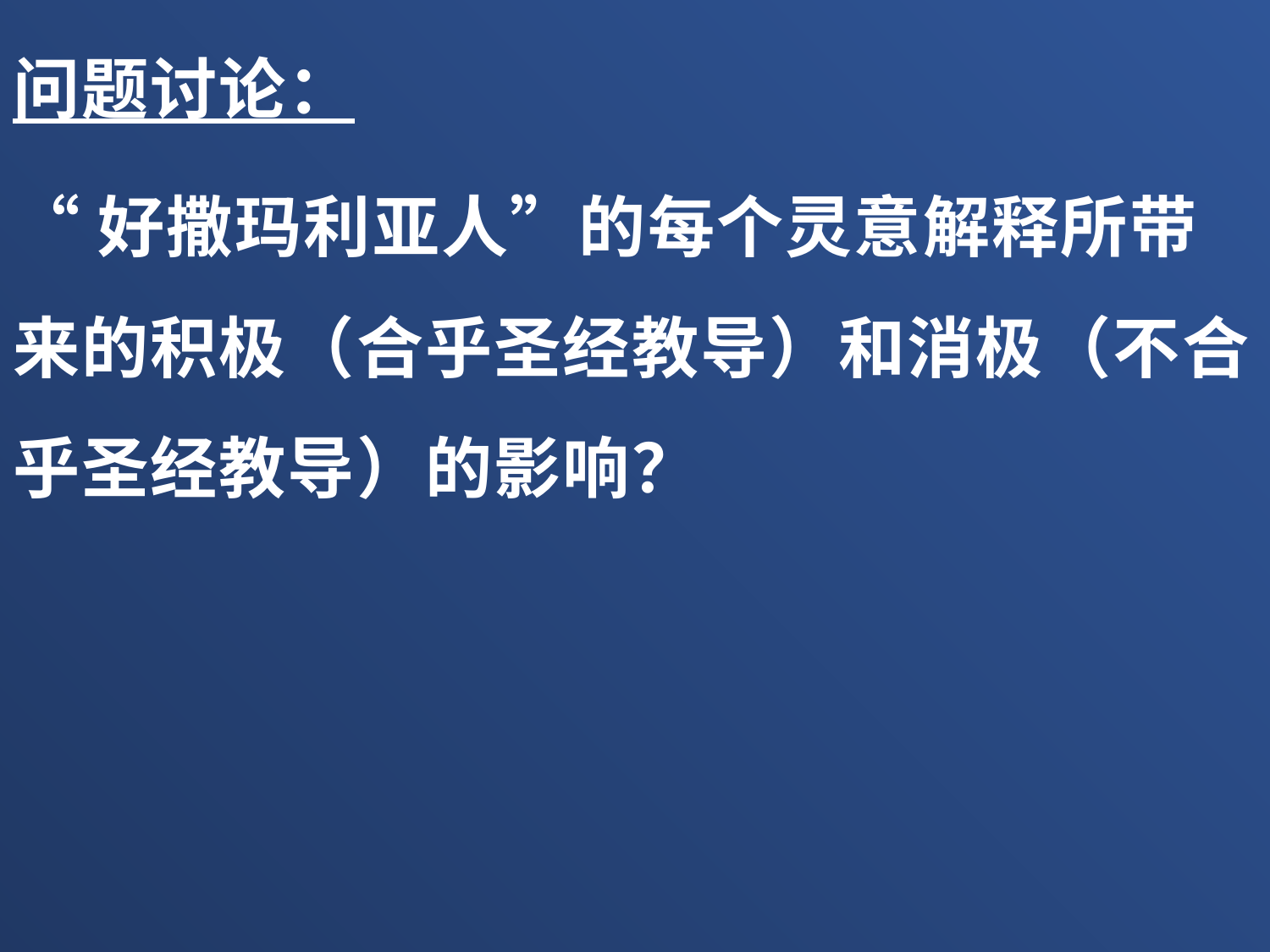

问题讨论：
“好撒玛利亚人”的每个灵意解释所带来的积极（合乎圣经教导）和消极（不合乎圣经教导）的影响？